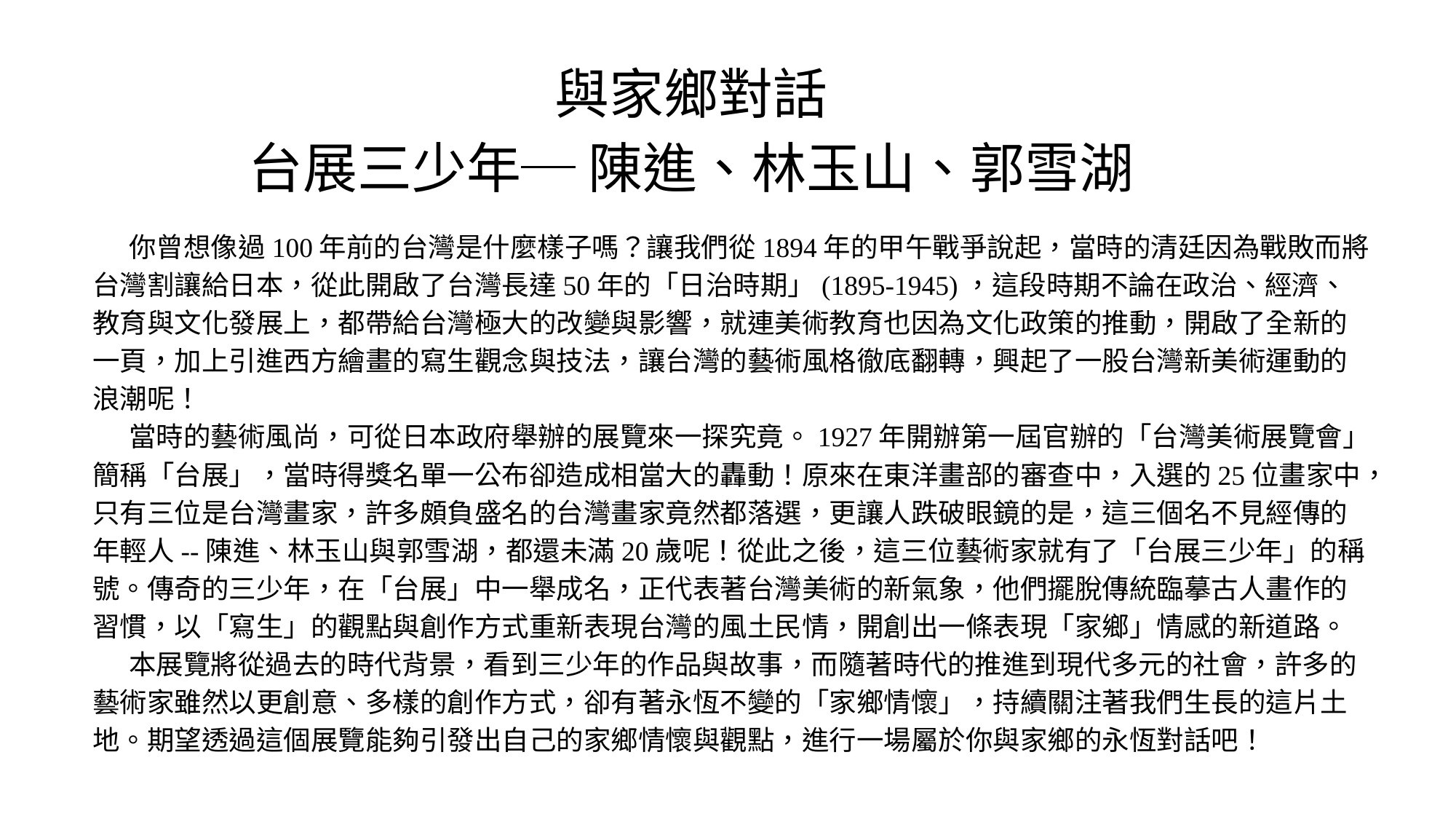

與家鄉對話
台展三少年─ 陳進、林玉山、郭雪湖
你曾想像過100年前的台灣是什麼樣子嗎？讓我們從1894年的甲午戰爭說起，當時的清廷因為戰敗而將台灣割讓給日本，從此開啟了台灣長達50年的「日治時期」(1895-1945)，這段時期不論在政治、經濟、教育與文化發展上，都帶給台灣極大的改變與影響，就連美術教育也因為文化政策的推動，開啟了全新的一頁，加上引進西方繪畫的寫生觀念與技法，讓台灣的藝術風格徹底翻轉，興起了一股台灣新美術運動的浪潮呢！
當時的藝術風尚，可從日本政府舉辦的展覽來一探究竟。1927年開辦第一屆官辦的「台灣美術展覽會」簡稱「台展」，當時得獎名單一公布卻造成相當大的轟動！原來在東洋畫部的審查中，入選的25位畫家中，只有三位是台灣畫家，許多頗負盛名的台灣畫家竟然都落選，更讓人跌破眼鏡的是，這三個名不見經傳的年輕人--陳進、林玉山與郭雪湖，都還未滿20歲呢！從此之後，這三位藝術家就有了「台展三少年」的稱號。傳奇的三少年，在「台展」中一舉成名，正代表著台灣美術的新氣象，他們擺脫傳統臨摹古人畫作的習慣，以「寫生」的觀點與創作方式重新表現台灣的風土民情，開創出一條表現「家鄉」情感的新道路。
本展覽將從過去的時代背景，看到三少年的作品與故事，而隨著時代的推進到現代多元的社會，許多的藝術家雖然以更創意、多樣的創作方式，卻有著永恆不變的「家鄉情懷」，持續關注著我們生長的這片土地。期望透過這個展覽能夠引發出自己的家鄉情懷與觀點，進行一場屬於你與家鄉的永恆對話吧！